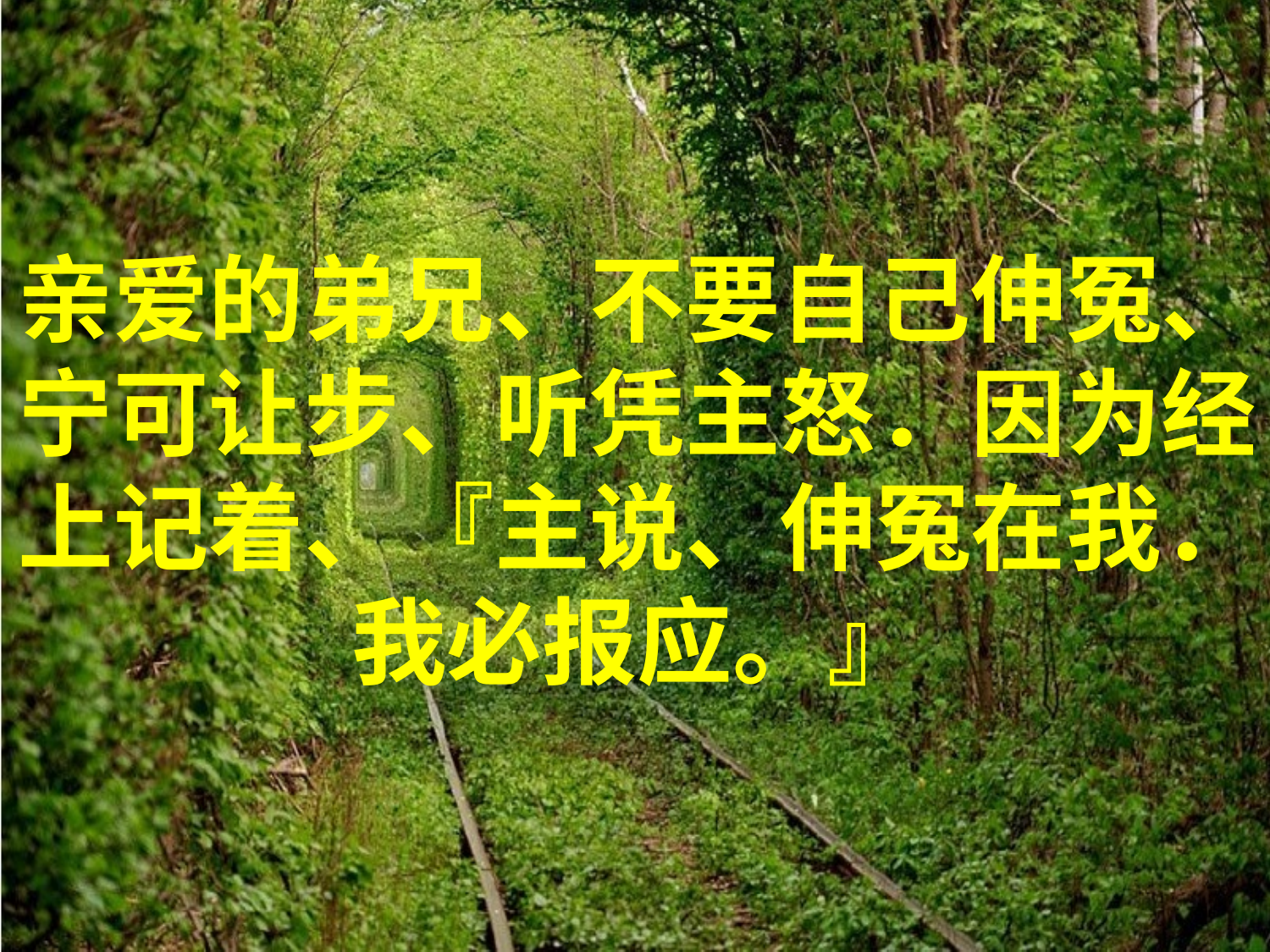

亲爱的弟兄、不要自己伸冤、宁可让步、听凭主怒．因为经上记着、『主说、伸冤在我．我必报应。』